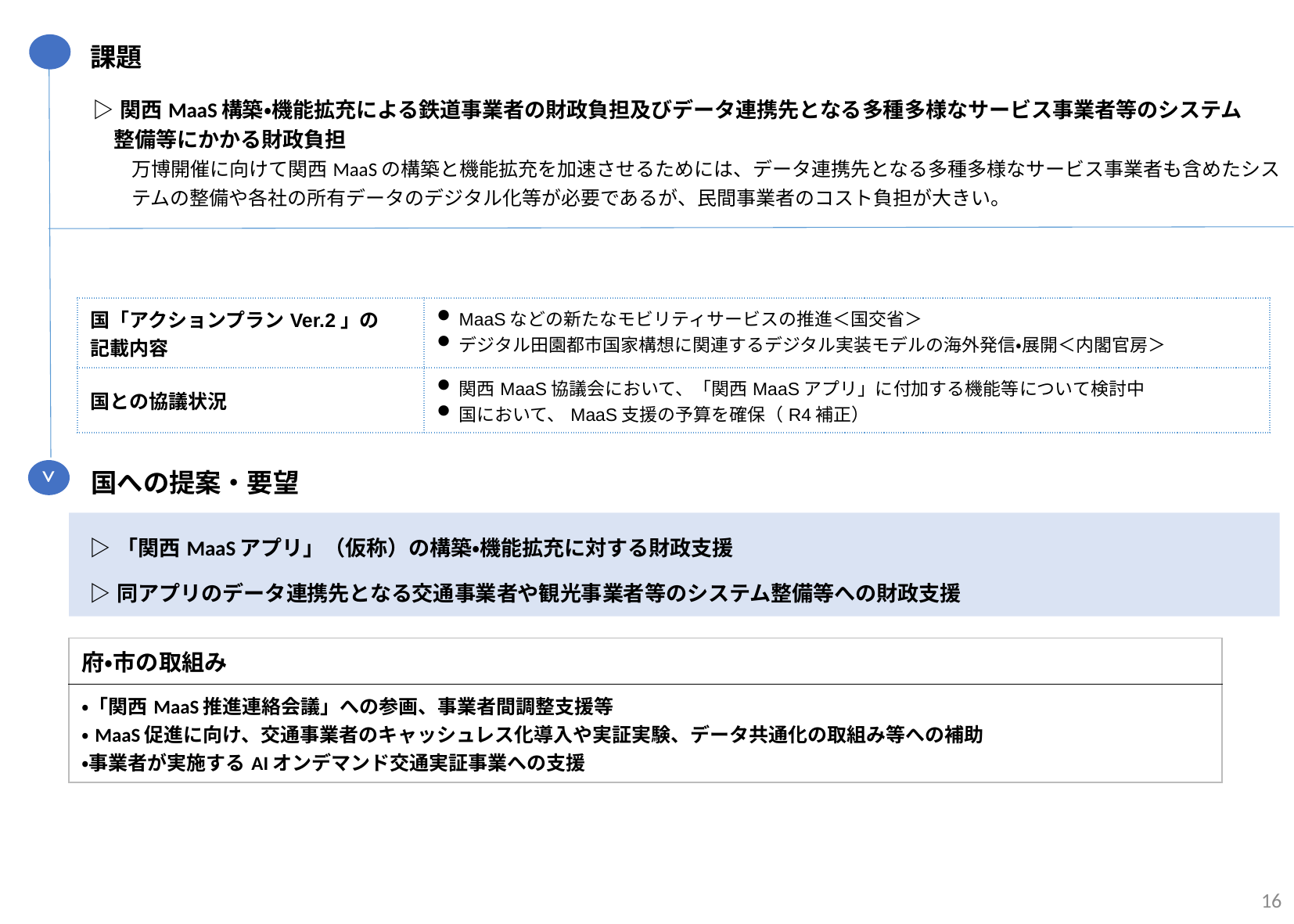

課題
| ▷関西MaaS構築・機能拡充による鉄道事業者の財政負担及びデータ連携先となる多種多様なサービス事業者等のシステム 　整備等にかかる財政負担 　　万博開催に向けて関西MaaSの構築と機能拡充を加速させるためには、データ連携先となる多種多様なサービス事業者も含めたシステムの整備や各社の所有データのデジタル化等が必要であるが、民間事業者のコスト負担が大きい。 |
| --- |
|  |
| 国「アクションプランVer.2」の 記載内容 | MaaSなどの新たなモビリティサービスの推進＜国交省＞ デジタル田園都市国家構想に関連するデジタル実装モデルの海外発信・展開＜内閣官房＞ |
| --- | --- |
| 国との協議状況 | 関西MaaS協議会において、「関西MaaSアプリ」に付加する機能等について検討中 国において、MaaS支援の予算を確保（R4補正） |
>

国への提案・要望

| ▷「関西MaaSアプリ」（仮称）の構築・機能拡充に対する財政支援 ▷同アプリのデータ連携先となる交通事業者や観光事業者等のシステム整備等への財政支援 |
| --- |
| 府・市の取組み |
| --- |
| ・「関西MaaS推進連絡会議」への参画、事業者間調整支援等 ・MaaS促進に向け、交通事業者のキャッシュレス化導入や実証実験、データ共通化の取組み等への補助 ・事業者が実施するAIオンデマンド交通実証事業への支援 |

16